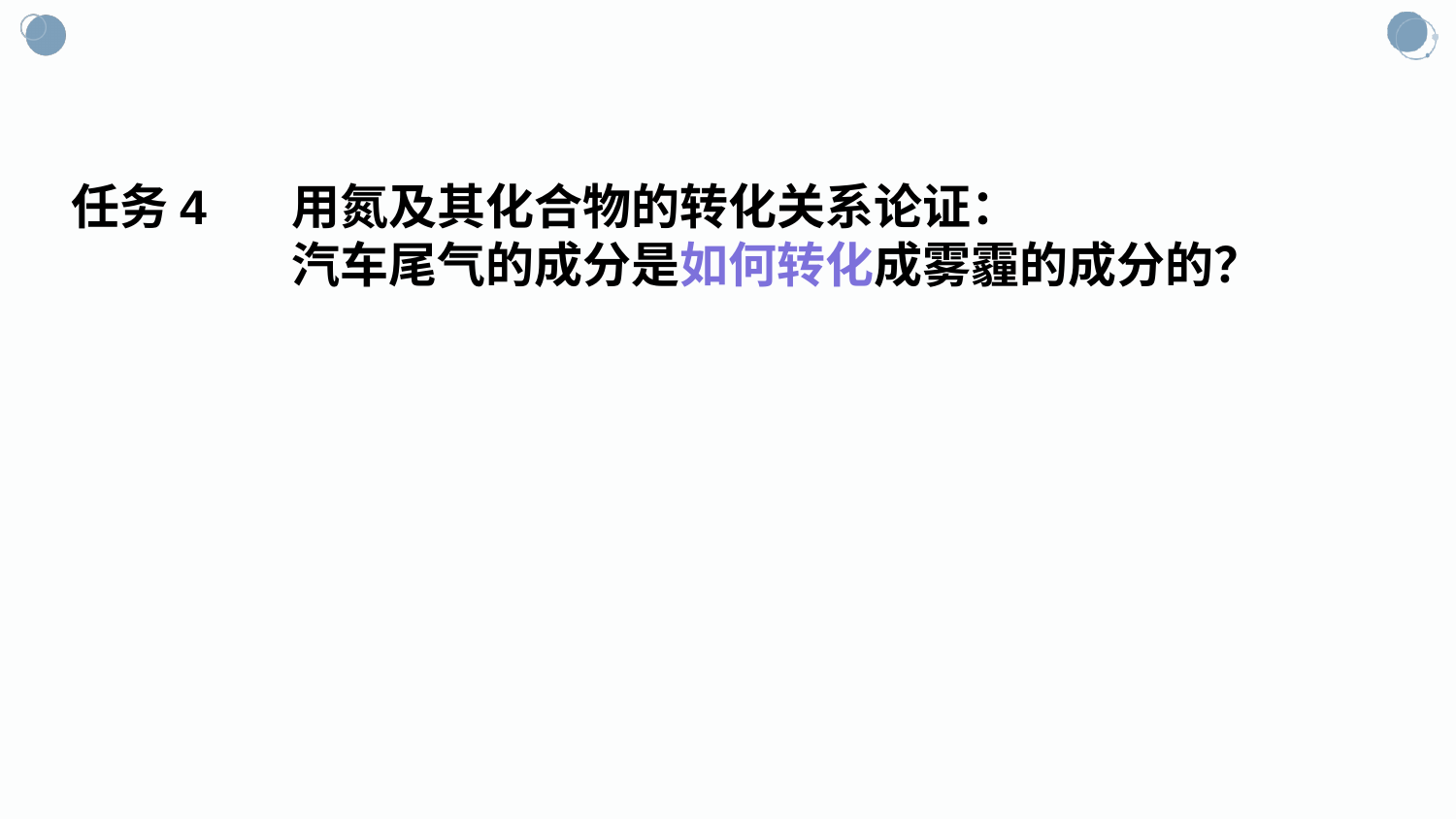

任务4
用氮及其化合物的转化关系论证：
汽车尾气的成分是如何转化成雾霾的成分的？